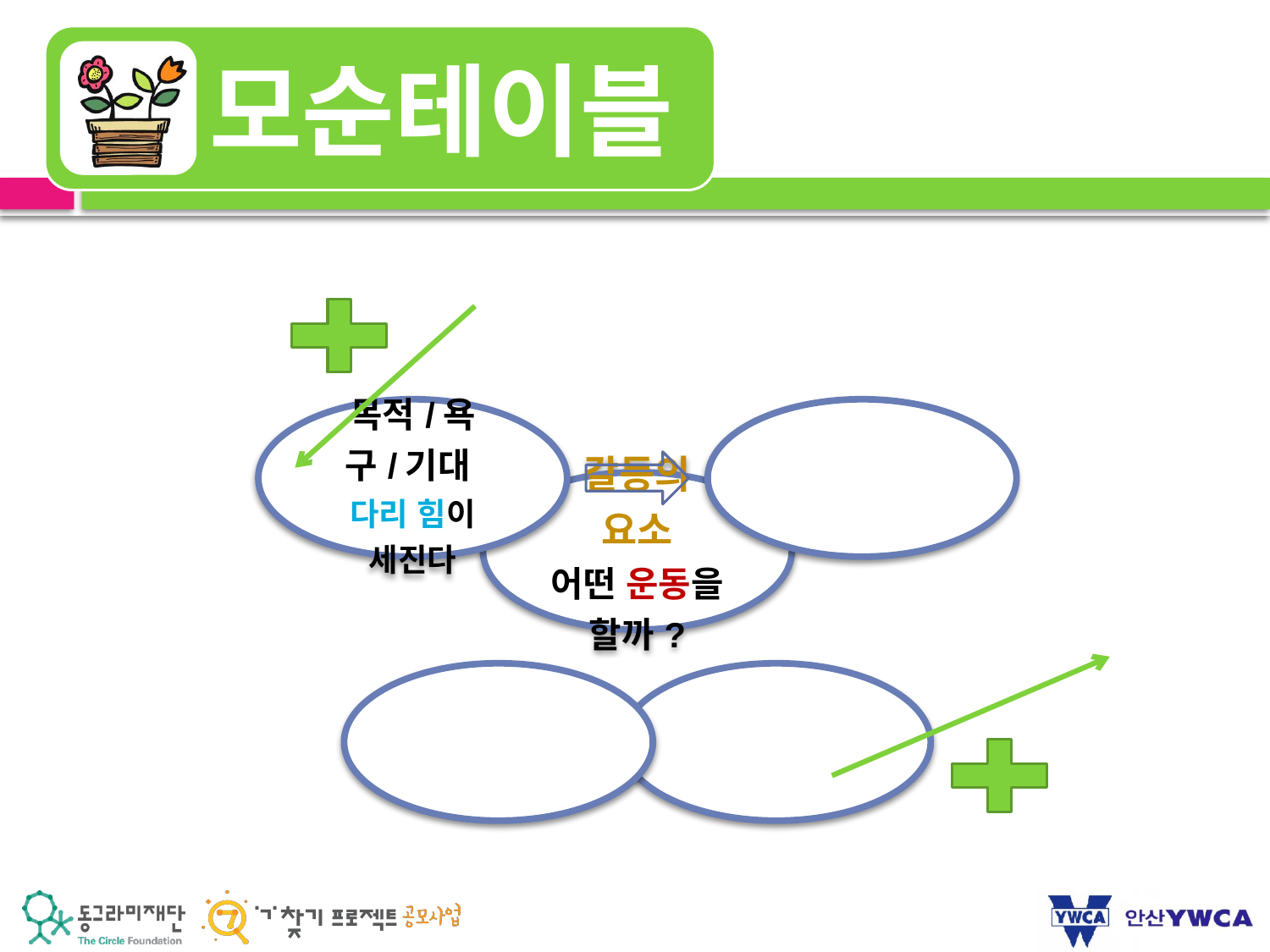

모순테이블
갈등의 요소
어떤 운동을 할까?
목적/욕구/기대
목적/욕구/기대
다리 힘이 세진다